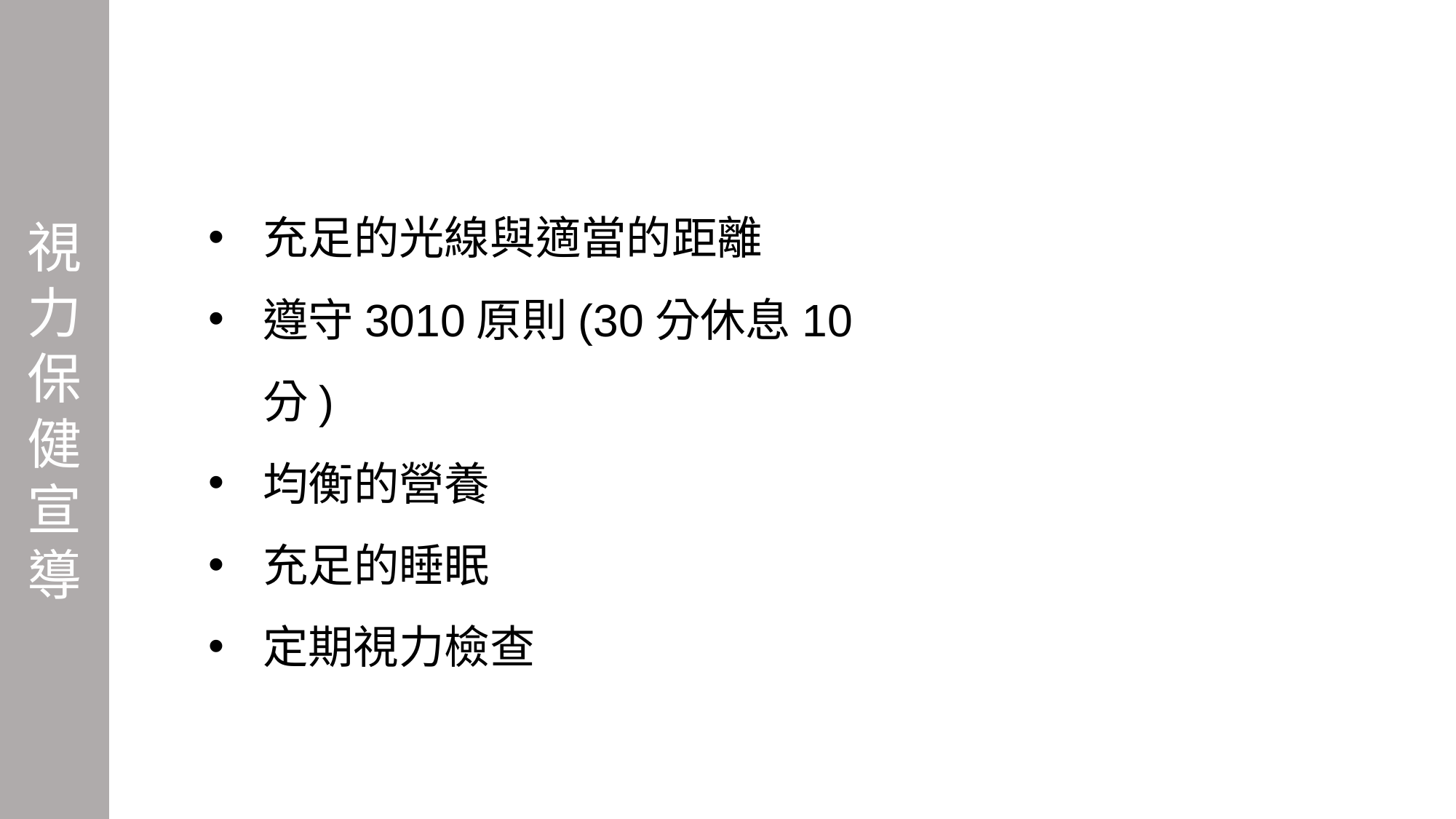

視力保健宣導
充足的光線與適當的距離
遵守3010原則(30分休息10分)
均衡的營養
充足的睡眠
定期視力檢查